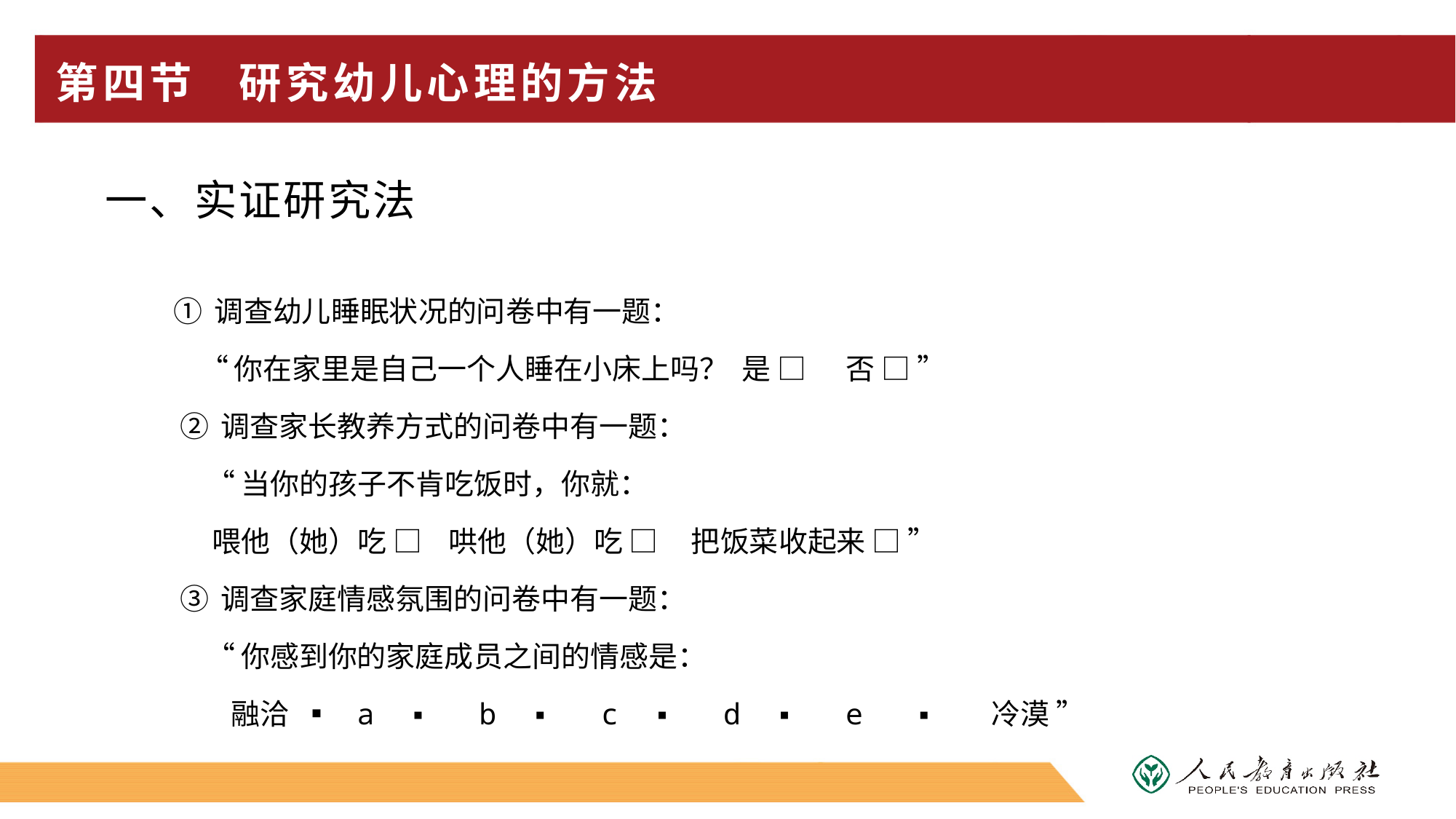

# 第四节   研究幼儿心理的方法
一、实证研究法
① 调查幼儿睡眠状况的问卷中有一题：
    “你在家里是自己一个人睡在小床上吗？  是 □      否 □ ”
 ② 调查家长教养方式的问卷中有一题：
     “当你的孩子不肯吃饭时，你就：
     喂他（她）吃 □    哄他（她）吃 □     把饭菜收起来 □ ”
 ③ 调查家庭情感氛围的问卷中有一题：
     “你感到你的家庭成员之间的情感是：
        融洽  ▪   a  ▪   b  ▪   c  ▪   d  ▪   e   ▪   冷漠 ”